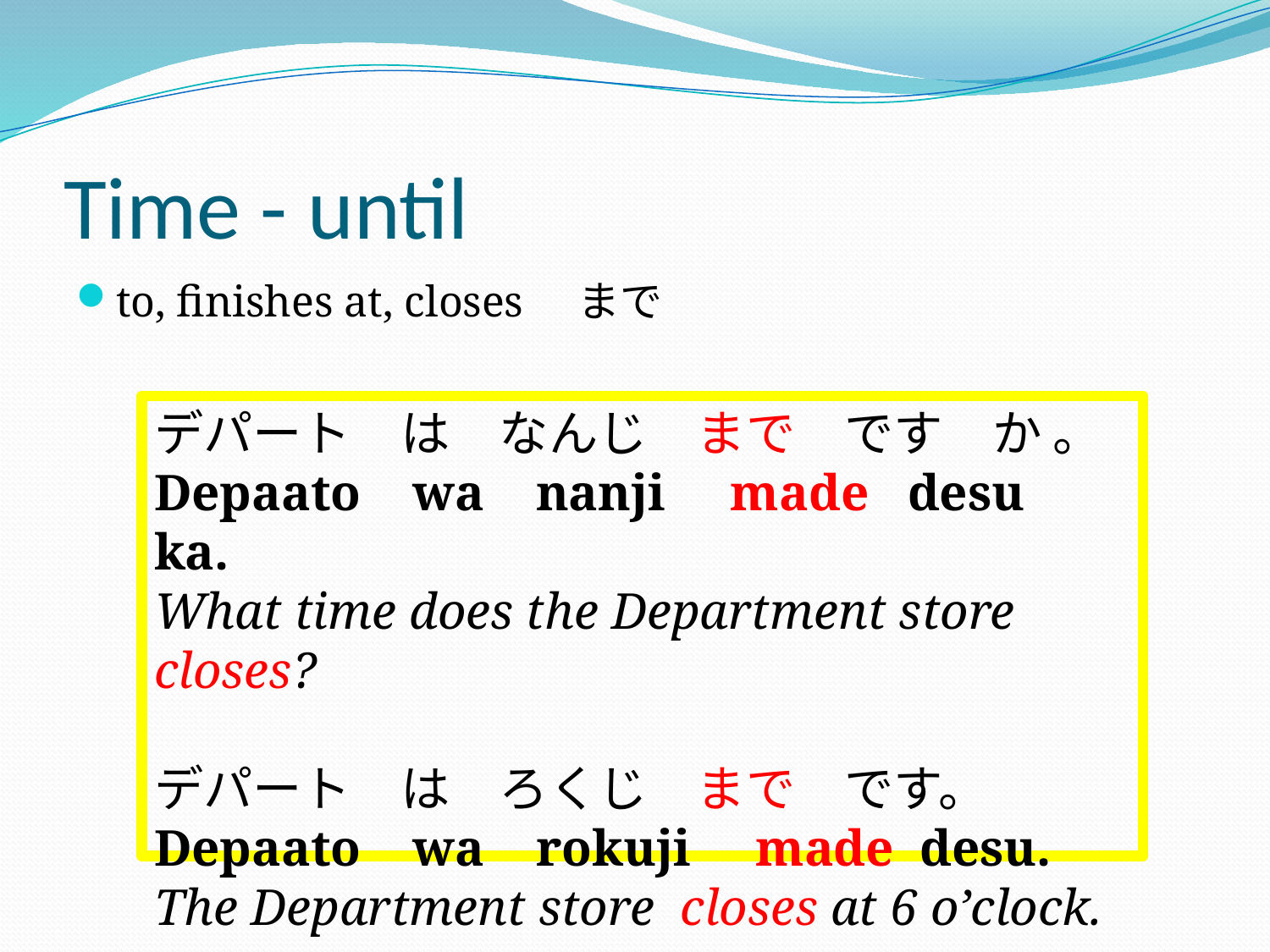

# Time - until
to, finishes at, closes    まで

デパート　は　なんじ　まで　です　か 。
Depaato    wa    nanji     made   desu   ka.
What time does the Department store closes?

デパート　は　ろくじ　まで　です。
Depaato    wa    rokuji     made  desu.
The Department store  closes at 6 o’clock.